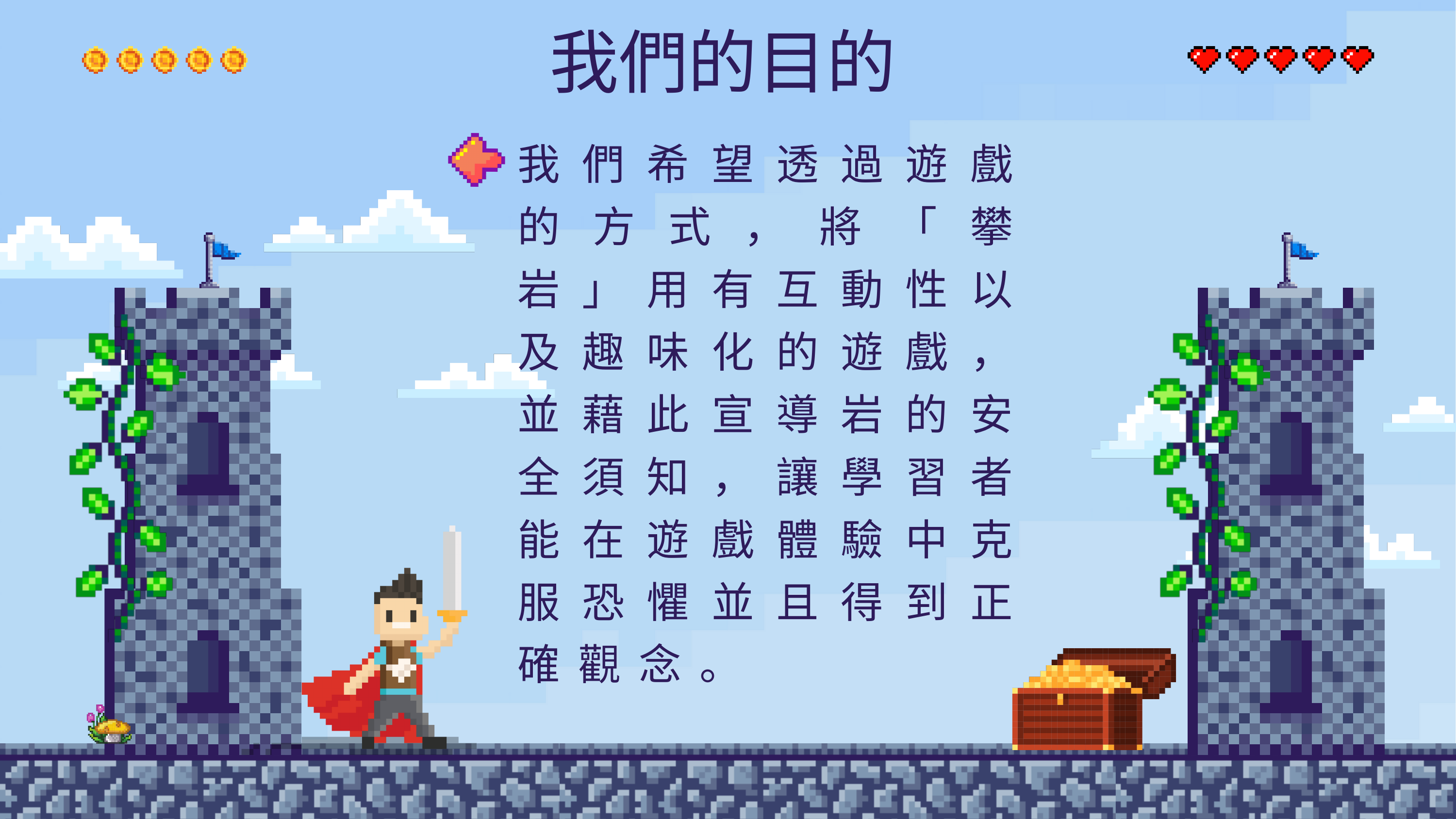

我們的目的

我們希望透過遊戲的方式，將「攀岩」用有互動性以及趣味化的遊戲，並藉此宣導岩的安全須知，讓學習者能在遊戲體驗中克服恐懼並且得到正確觀念。